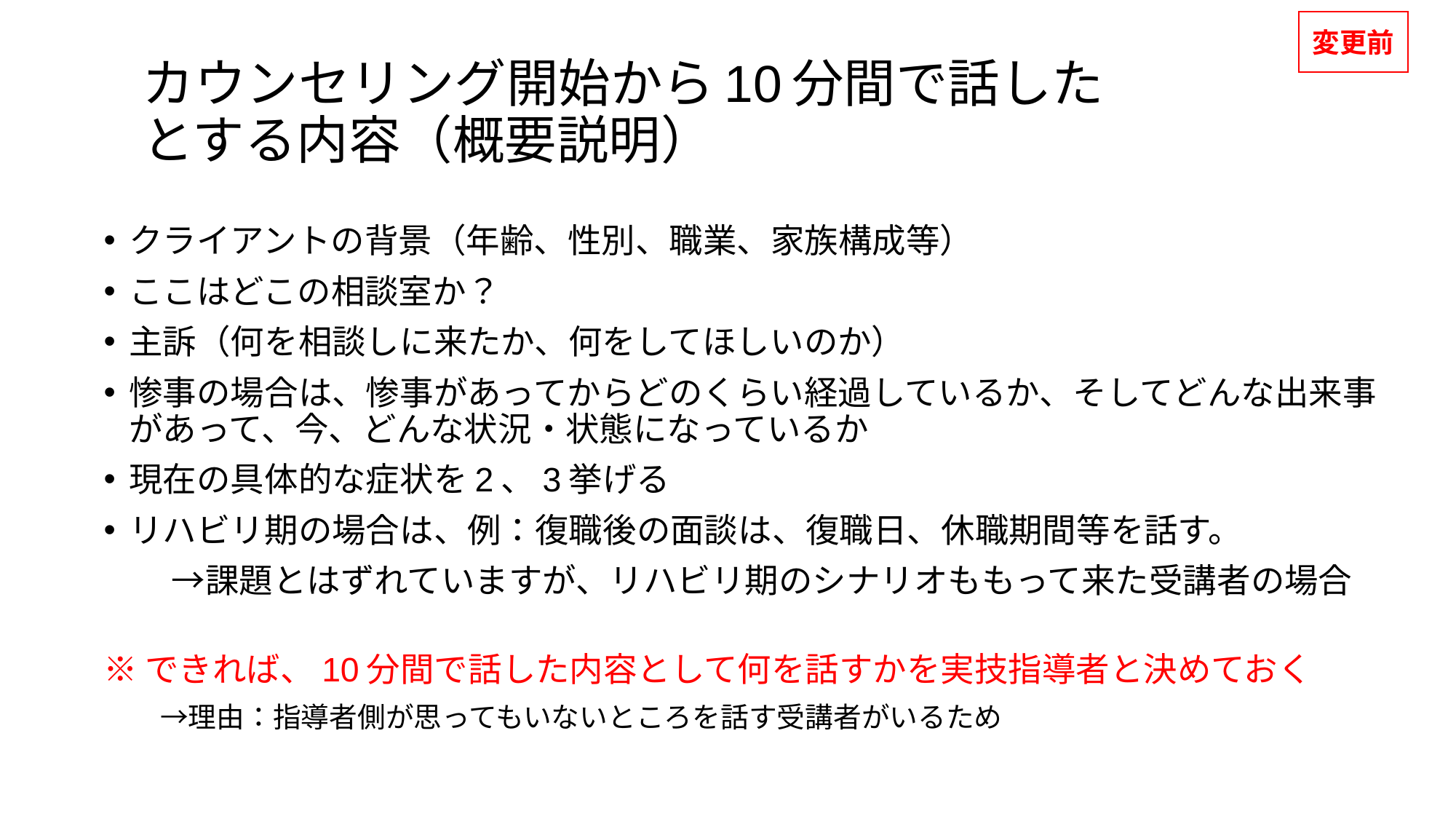

変更前
# カウンセリング開始から10分間で話した とする内容（概要説明）
クライアントの背景（年齢、性別、職業、家族構成等）
ここはどこの相談室か？
主訴（何を相談しに来たか、何をしてほしいのか）
惨事の場合は、惨事があってからどのくらい経過しているか、そしてどんな出来事があって、今、どんな状況・状態になっているか
現在の具体的な症状を2、3挙げる
リハビリ期の場合は、例：復職後の面談は、復職日、休職期間等を話す。
　　→課題とはずれていますが、リハビリ期のシナリオももって来た受講者の場合

※できれば、10分間で話した内容として何を話すかを実技指導者と決めておく
　　→理由：指導者側が思ってもいないところを話す受講者がいるため